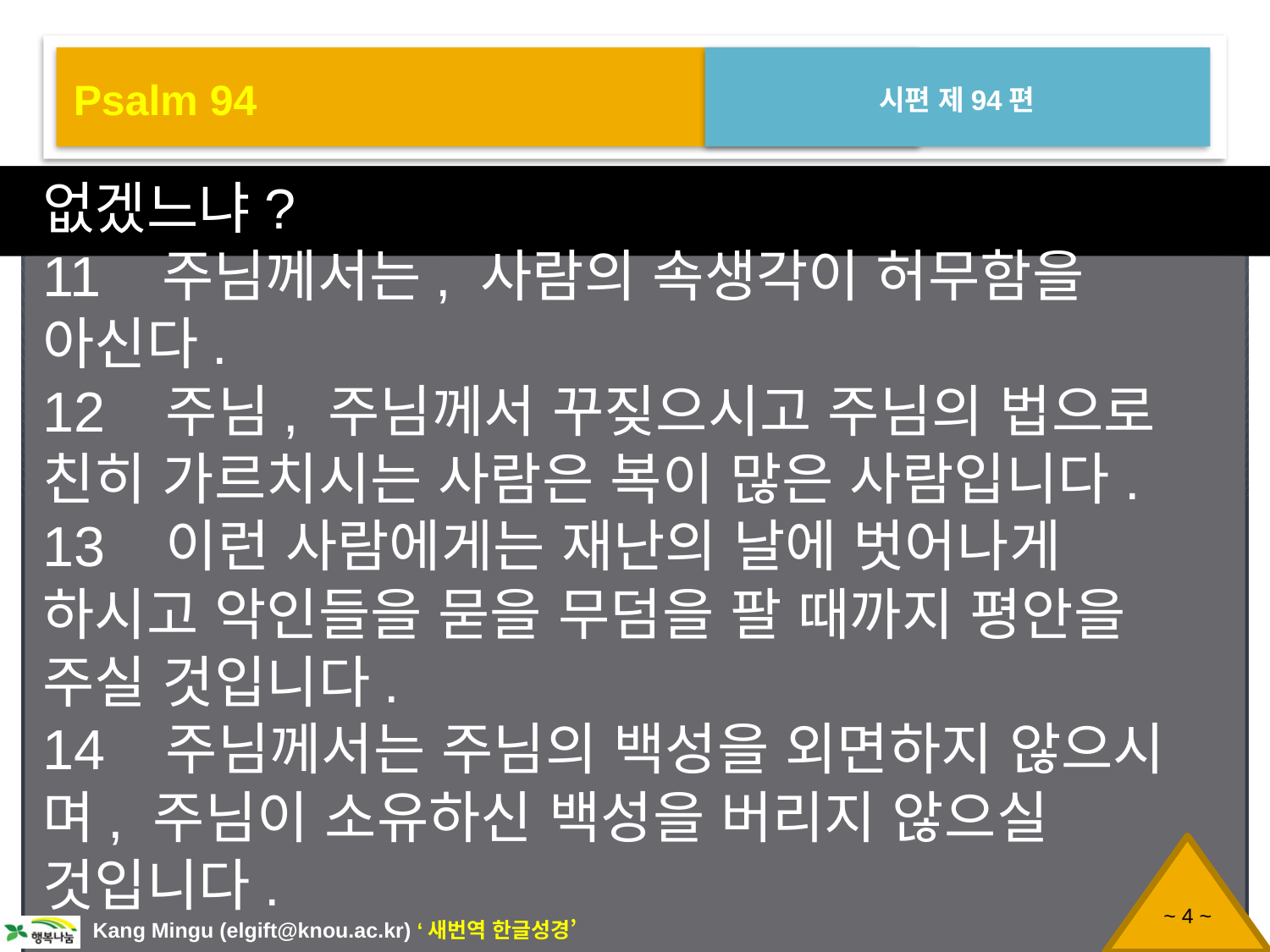

Psalm 94
시편 제94편
없겠느냐?
11   주님께서는, 사람의 속생각이 허무함을 아신다.
12   주님, 주님께서 꾸짖으시고 주님의 법으로 친히 가르치시는 사람은 복이 많은 사람입니다.
13   이런 사람에게는 재난의 날에 벗어나게 하시고 악인들을 묻을 무덤을 팔 때까지 평안을 주실 것입니다.
14   주님께서는 주님의 백성을 외면하지 않으시며, 주님이 소유하신 백성을 버리지 않으실 것입니다.